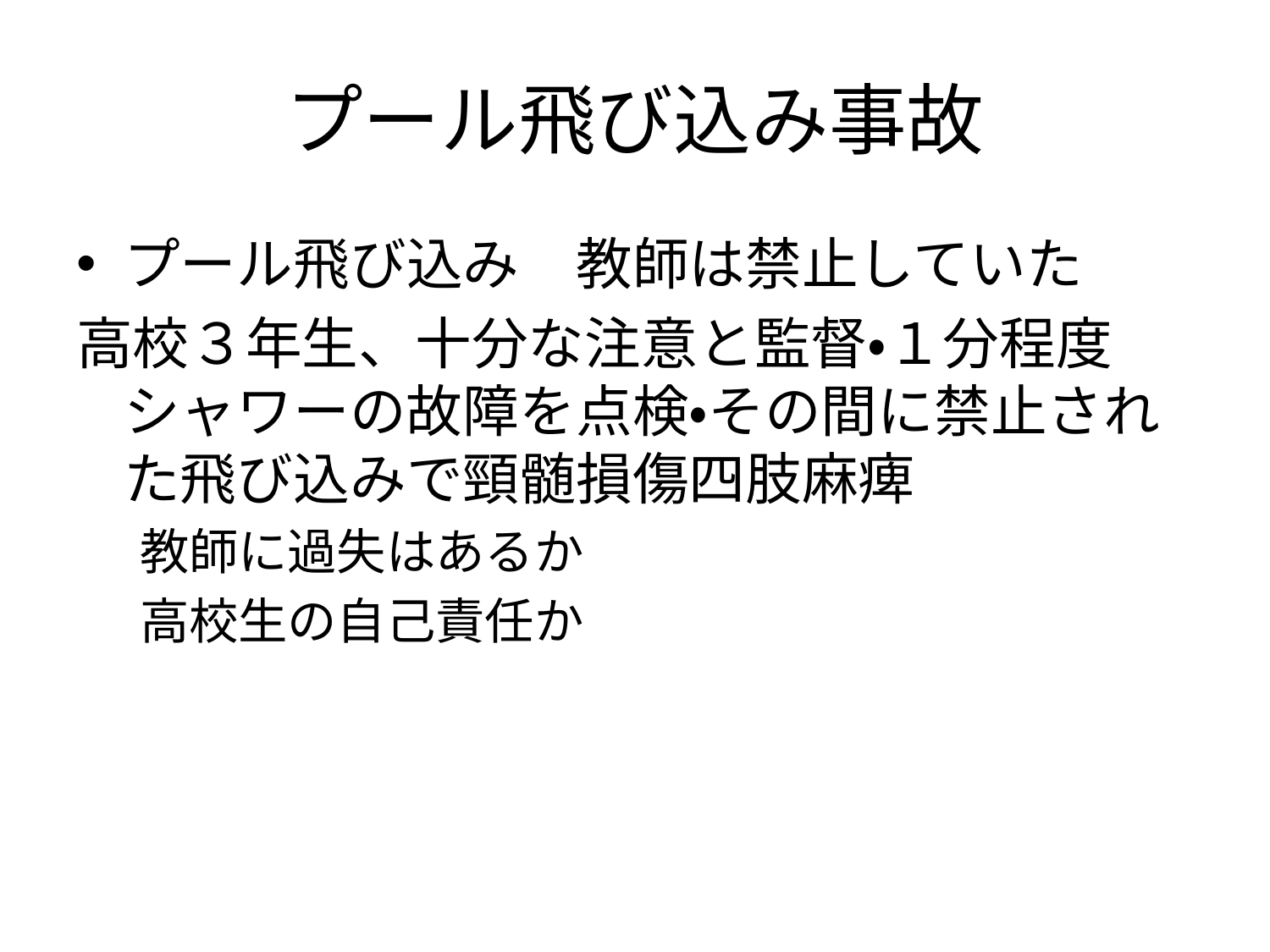

# プール飛び込み事故
プール飛び込み　教師は禁止していた
高校３年生、十分な注意と監督・１分程度シャワーの故障を点検・その間に禁止された飛び込みで頸髄損傷四肢麻痺
教師に過失はあるか
高校生の自己責任か